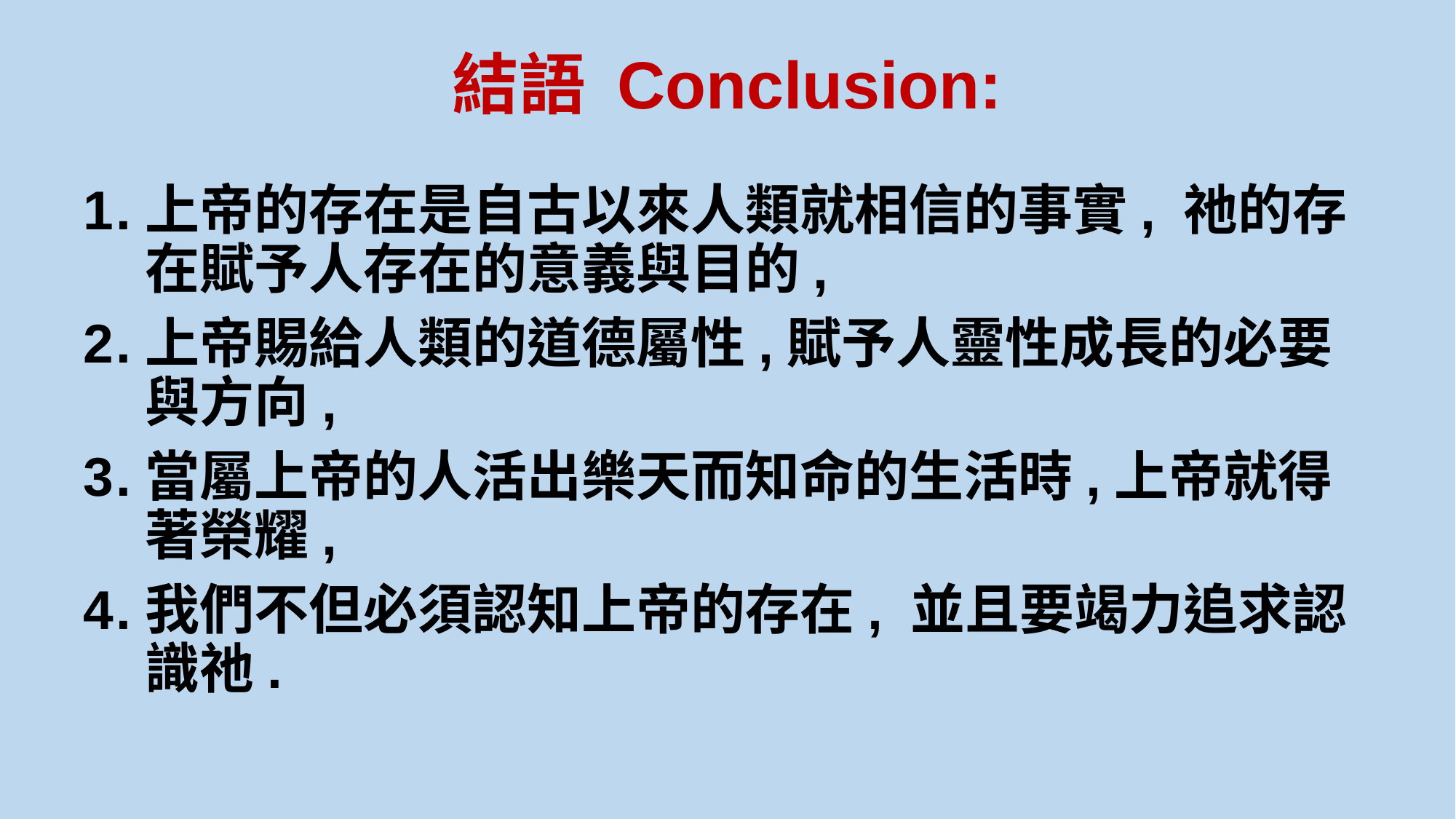

結語 Conclusion:

上帝的存在是自古以來人類就相信的事實, 祂的存在賦予人存在的意義與目的,
上帝賜給人類的道德屬性,賦予人靈性成長的必要與方向,
當屬上帝的人活出樂天而知命的生活時,上帝就得著榮耀,
我們不但必須認知上帝的存在, 並且要竭力追求認識祂.